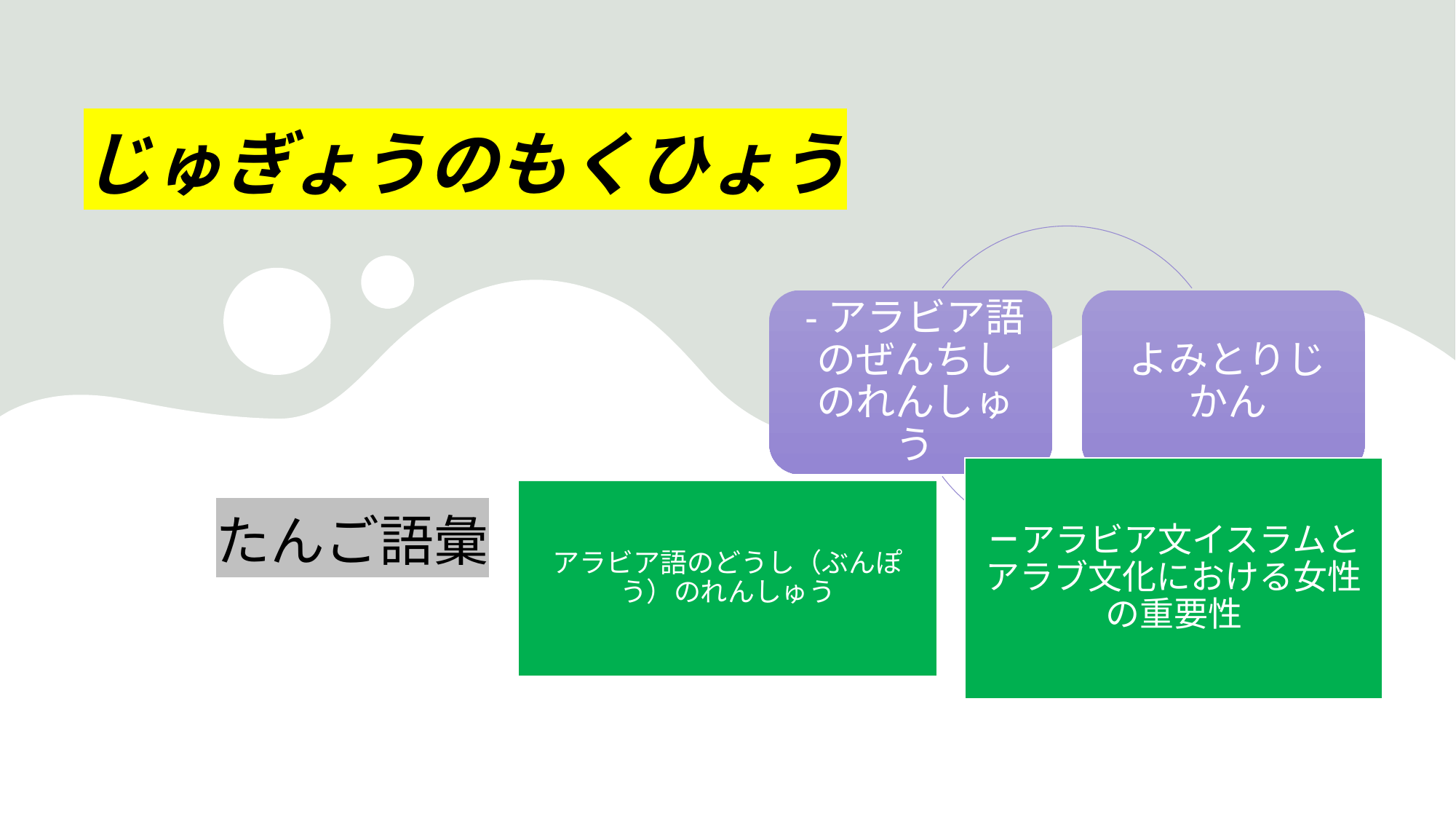

-アラビア語のぜんちしのれんしゅう
よみとりじかん
# じゅぎょうのもくひょう

－アラビア文イスラムとアラブ文化における女性の重要性
アラビア語のどうし（ぶんぽう）のれんしゅう

たんご語彙